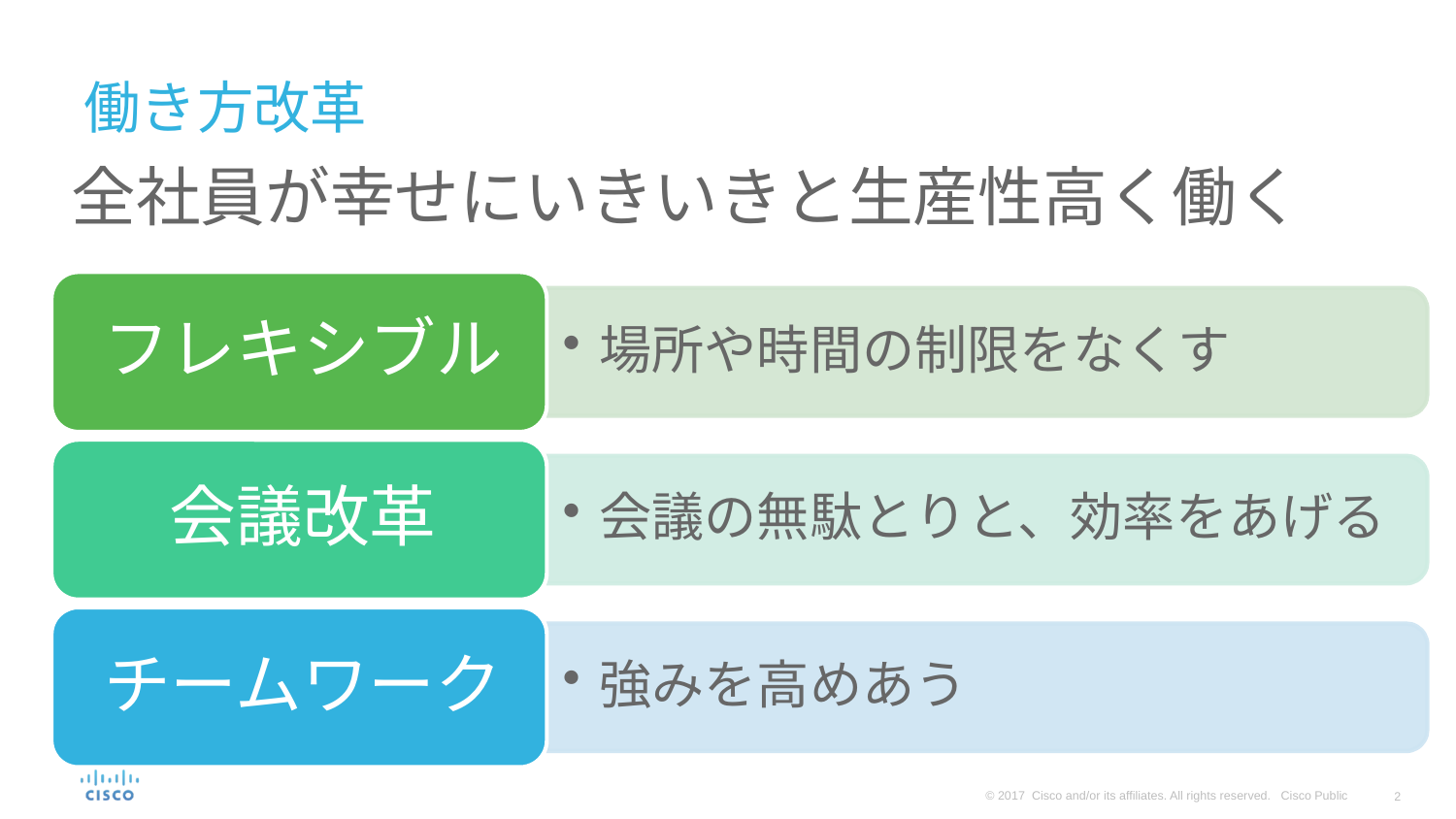

# 働き方改革
全社員が幸せにいきいきと生産性高く働く
場所や時間の制限をなくす
フレキシブル
会議の無駄とりと、効率をあげる
会議改革
強みを高めあう
チームワーク